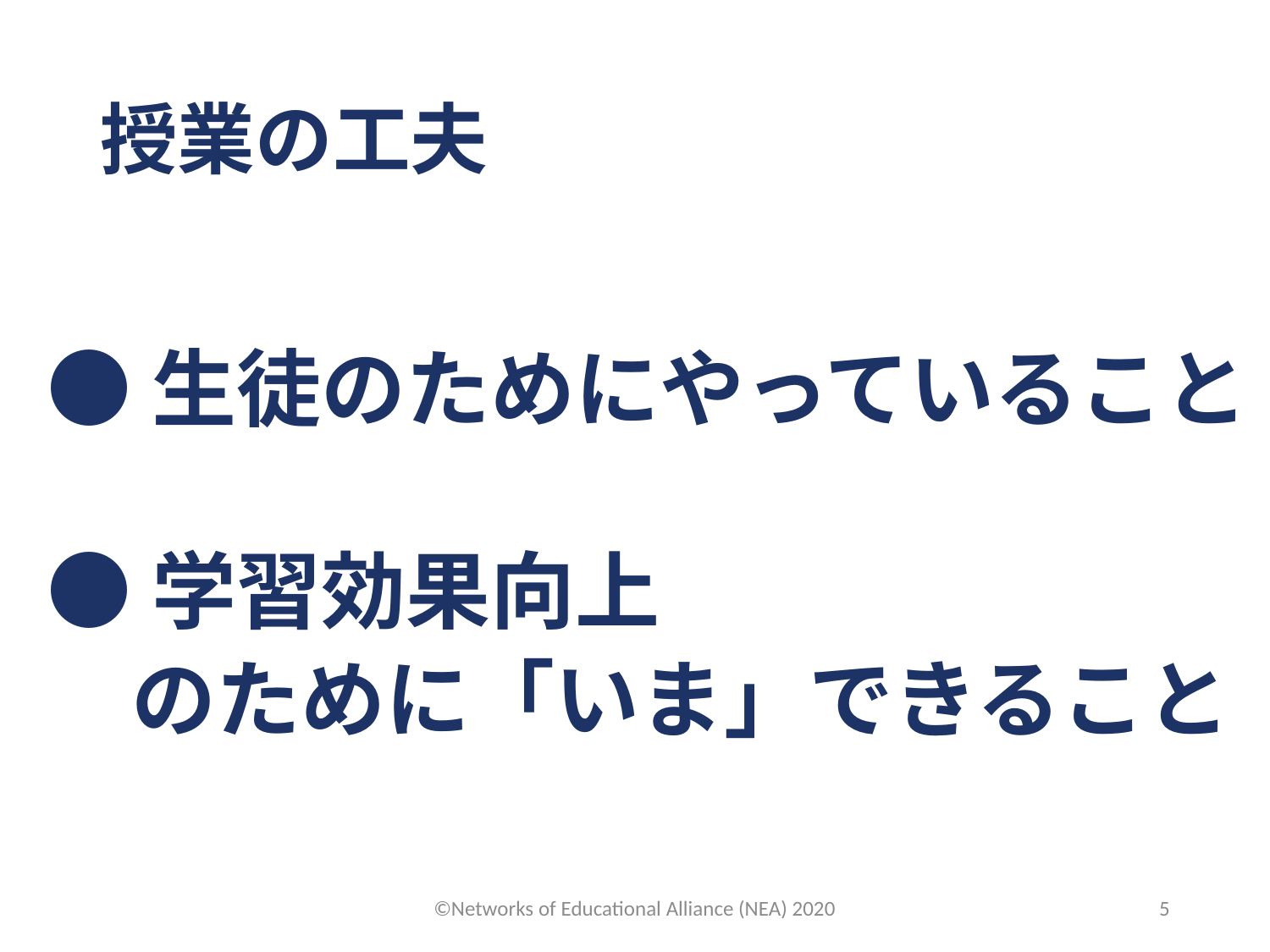

# 授業の工夫
●生徒のためにやっていること
●学習効果向上
　のために「いま」できること
©Networks of Educational Alliance (NEA) 2020
5